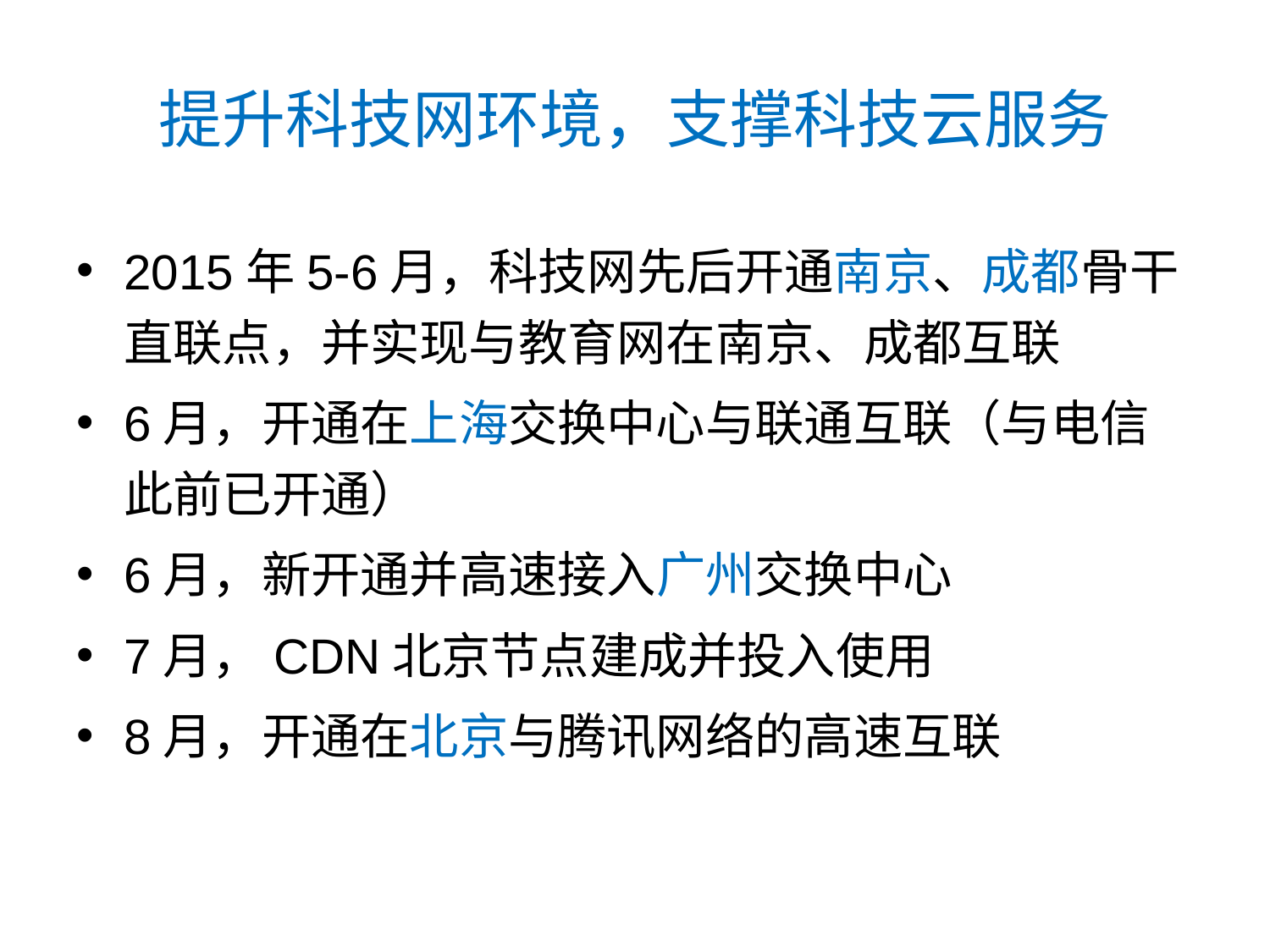

# 提升科技网环境，支撑科技云服务
2015年5-6月，科技网先后开通南京、成都骨干直联点，并实现与教育网在南京、成都互联
6月，开通在上海交换中心与联通互联（与电信此前已开通）
6月，新开通并高速接入广州交换中心
7月，CDN北京节点建成并投入使用
8月，开通在北京与腾讯网络的高速互联